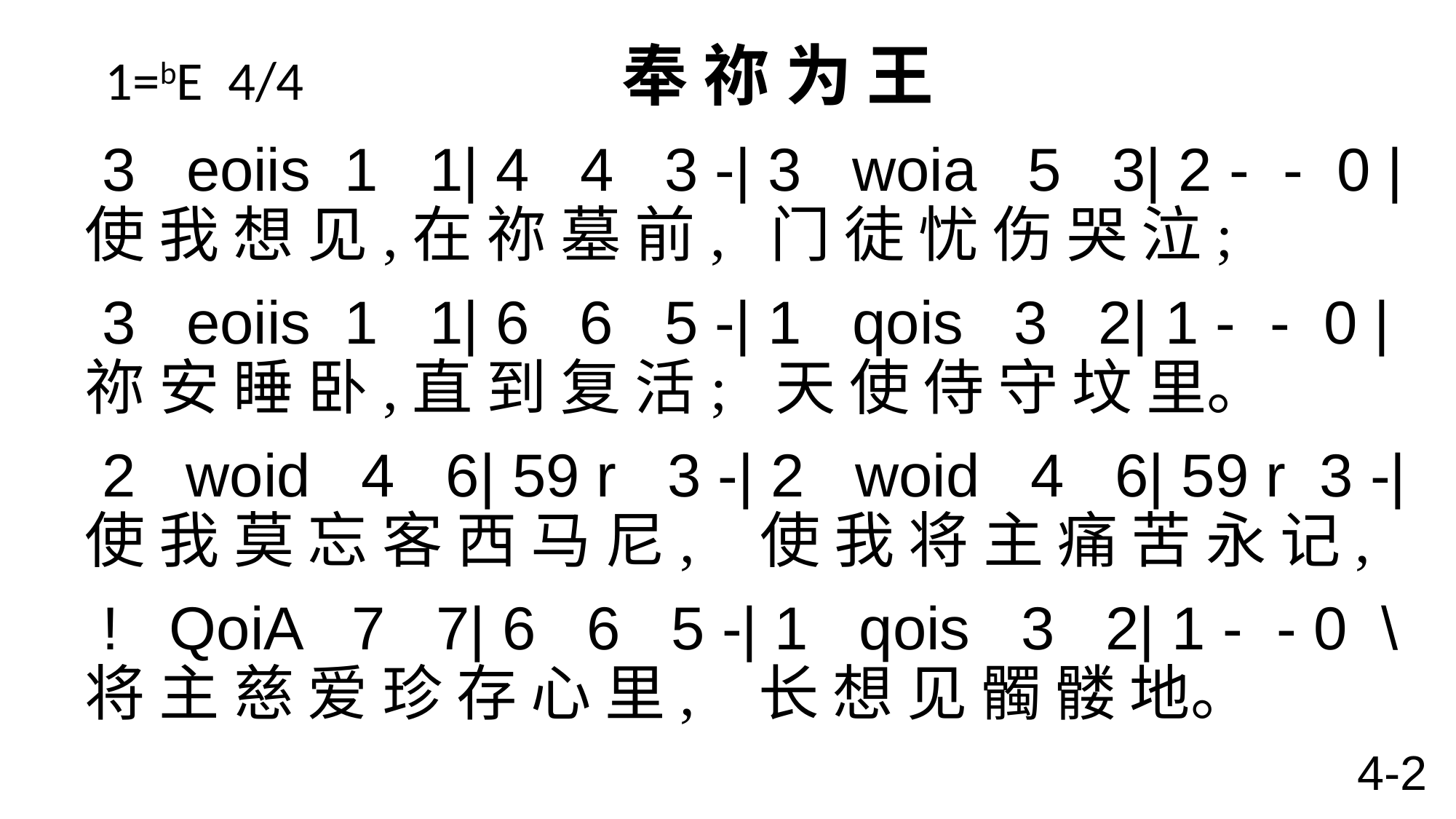

# 1=bE  4/4                            奉 祢 为 王
 3   eoiis  1   1| 4   4   3 -| 3   woia   5   3| 2 -  -  0 |
使 我 想 见,在 祢 墓 前,  门 徒 忧 伤 哭 泣;
 3   eoiis  1   1| 6   6   5 -| 1   qois   3   2| 1 -  -  0 |
祢 安 睡 卧,直 到 复 活;  天 使 侍 守 坟 里。
 2   woid   4   6| 59 r   3 -| 2   woid   4   6| 59 r  3 -|
使 我 莫 忘 客 西 马 尼,   使 我 将 主 痛 苦 永 记,
 !   QoiA   7   7| 6   6   5 -| 1   qois   3   2| 1 -  - 0  \
将 主 慈 爱 珍 存 心 里,   长 想 见 髑 髅 地。
4-2